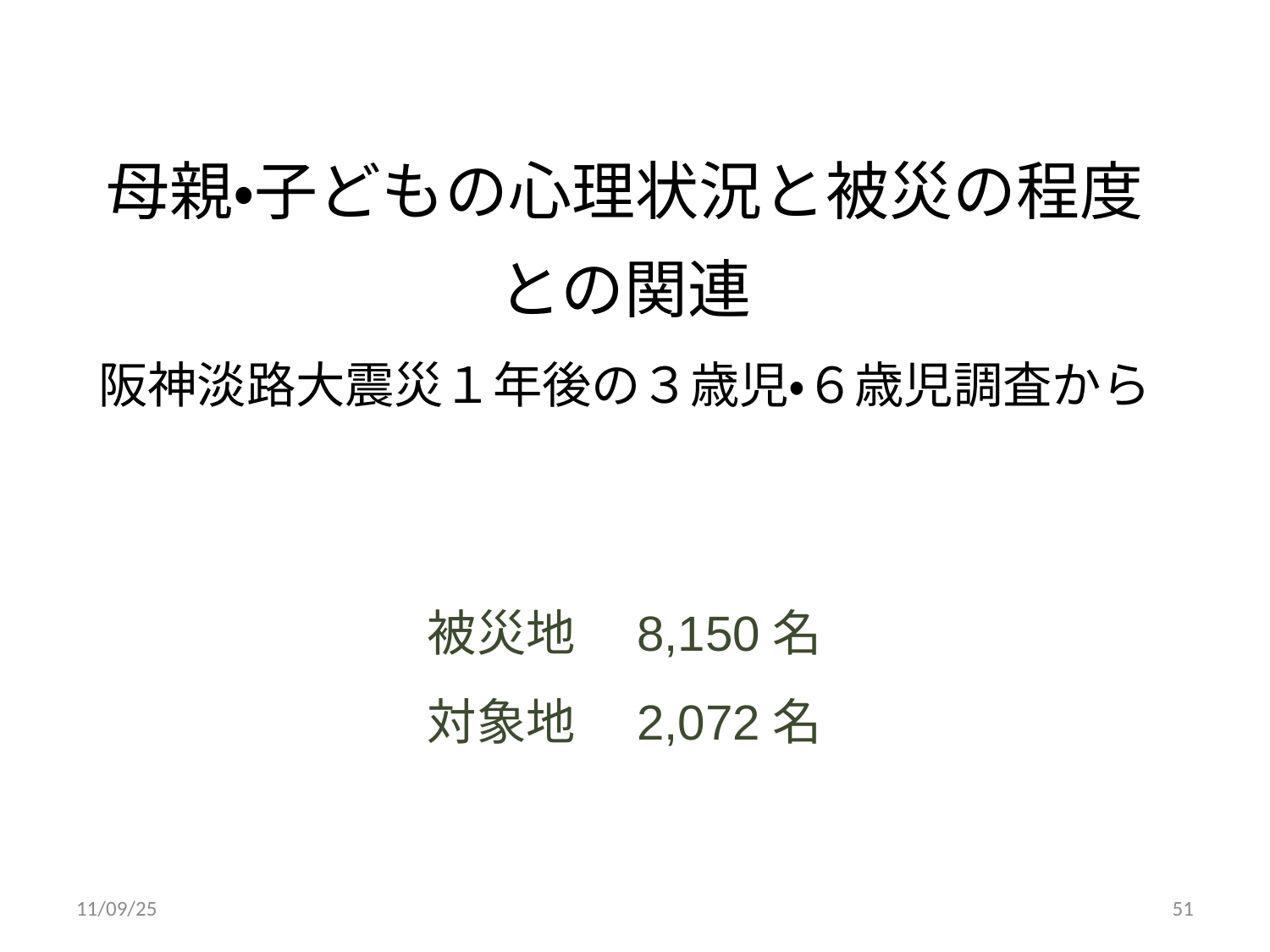

# 母親・子どもの心理状況と被災の程度 との関連
阪神淡路大震災１年後の３歳児・６歳児調査から
被災地　8,150名
対象地　2,072名
11/09/25
51